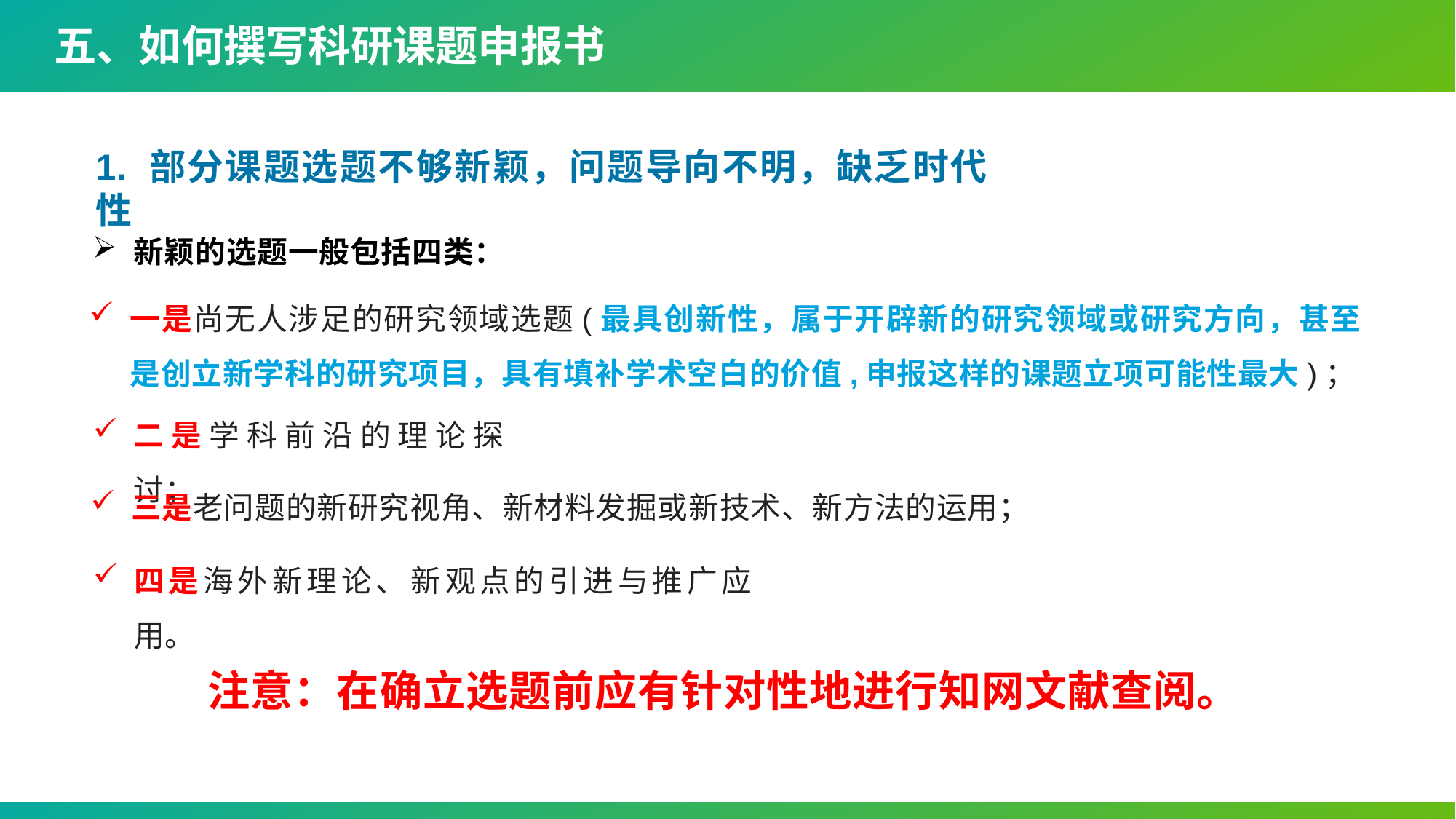

五、如何撰写科研课题申报书
1. 部分课题选题不够新颖，问题导向不明，缺乏时代性
新颖的选题一般包括四类：
一是尚无人涉足的研究领域选题(最具创新性，属于开辟新的研究领域或研究方向，甚至是创立新学科的研究项目，具有填补学术空白的价值,申报这样的课题立项可能性最大)；
二是学科前沿的理论探讨；
三是老问题的新研究视角、新材料发掘或新技术、新方法的运用；
四是海外新理论、新观点的引进与推广应用。
注意：在确立选题前应有针对性地进行知网文献查阅。